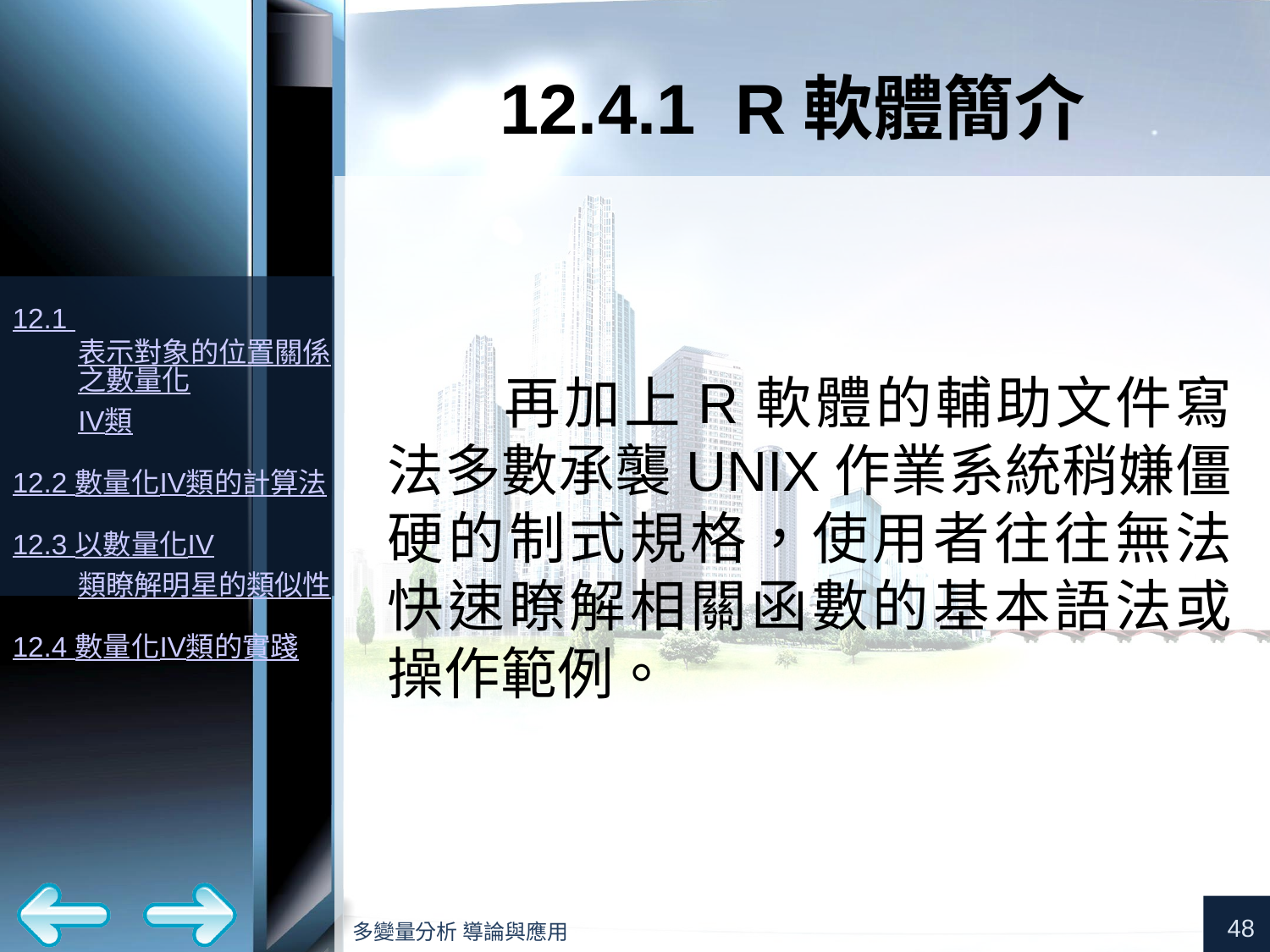

# 12.4.1  R軟體簡介
再加上R軟體的輔助文件寫法多數承襲UNIX作業系統稍嫌僵硬的制式規格，使用者往往無法快速瞭解相關函數的基本語法或操作範例。
48
多變量分析 導論與應用